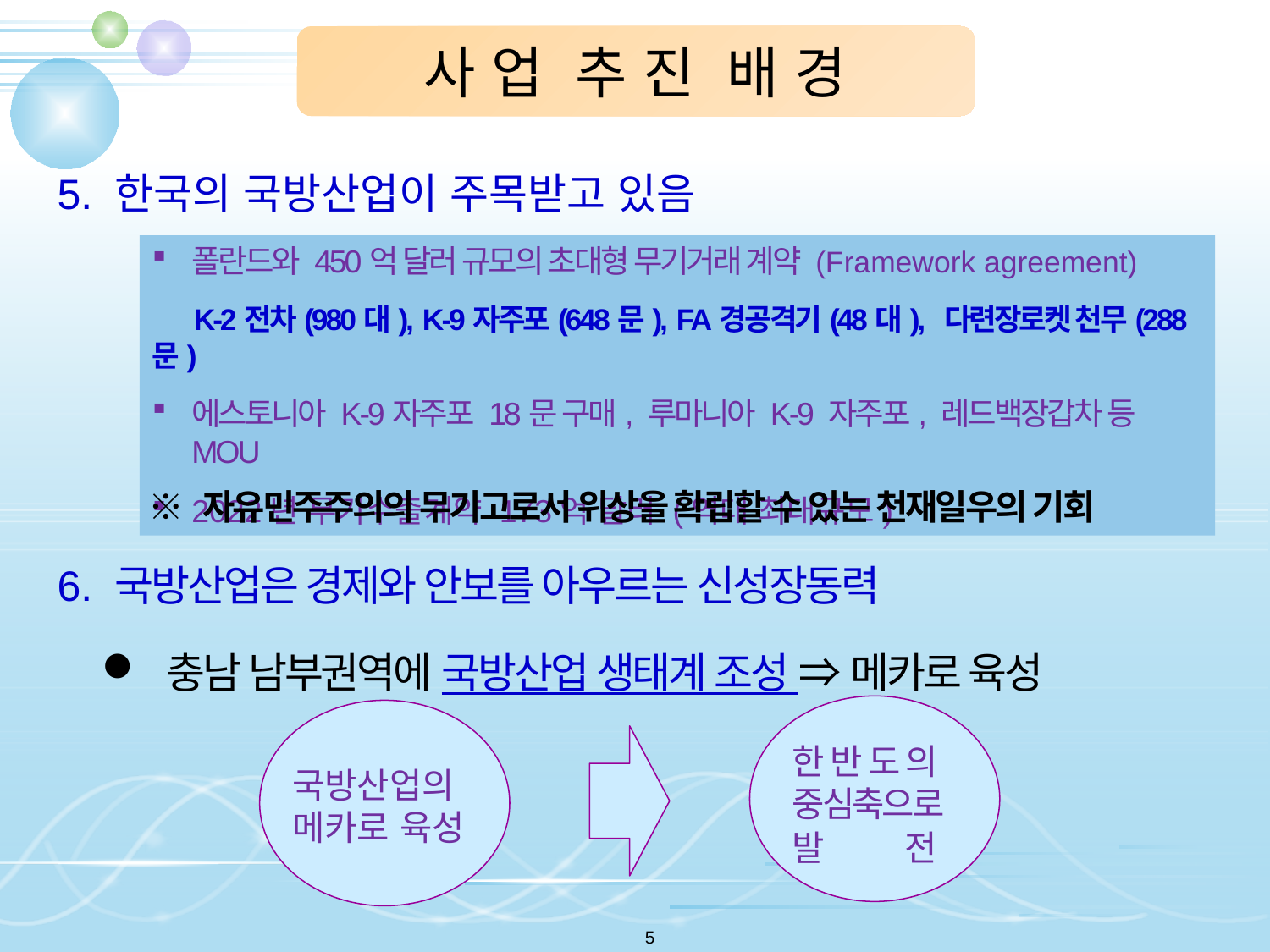

사 업  추 진  배 경

5. 한국의 국방산업이 주목받고 있음
폴란드와 450억 달러 규모의 초대형 무기거래 계약 (Framework agreement)
       K-2전차(980대),  K-9자주포(648문),  FA경공격기(48대),  다련장로켓 천무(288문)
에스토니아 K-9자주포 18문 구매, 루마니아 K-9 자주포, 레드백장갑차 등 MOU
2022년 무기수출계약 173억 달러 (역대 최대규모)
※ 자유민주주의의 무기고로서 위상을 확립할 수 있는 천재일우의 기회

6. 국방산업은 경제와 안보를 아우르는 신성장동력
 충남 남부권역에 국방산업 생태계 조성 ⇒ 메카로 육성

한반도의
중심축으로
발        전

국방산업의
메카로 육성
5